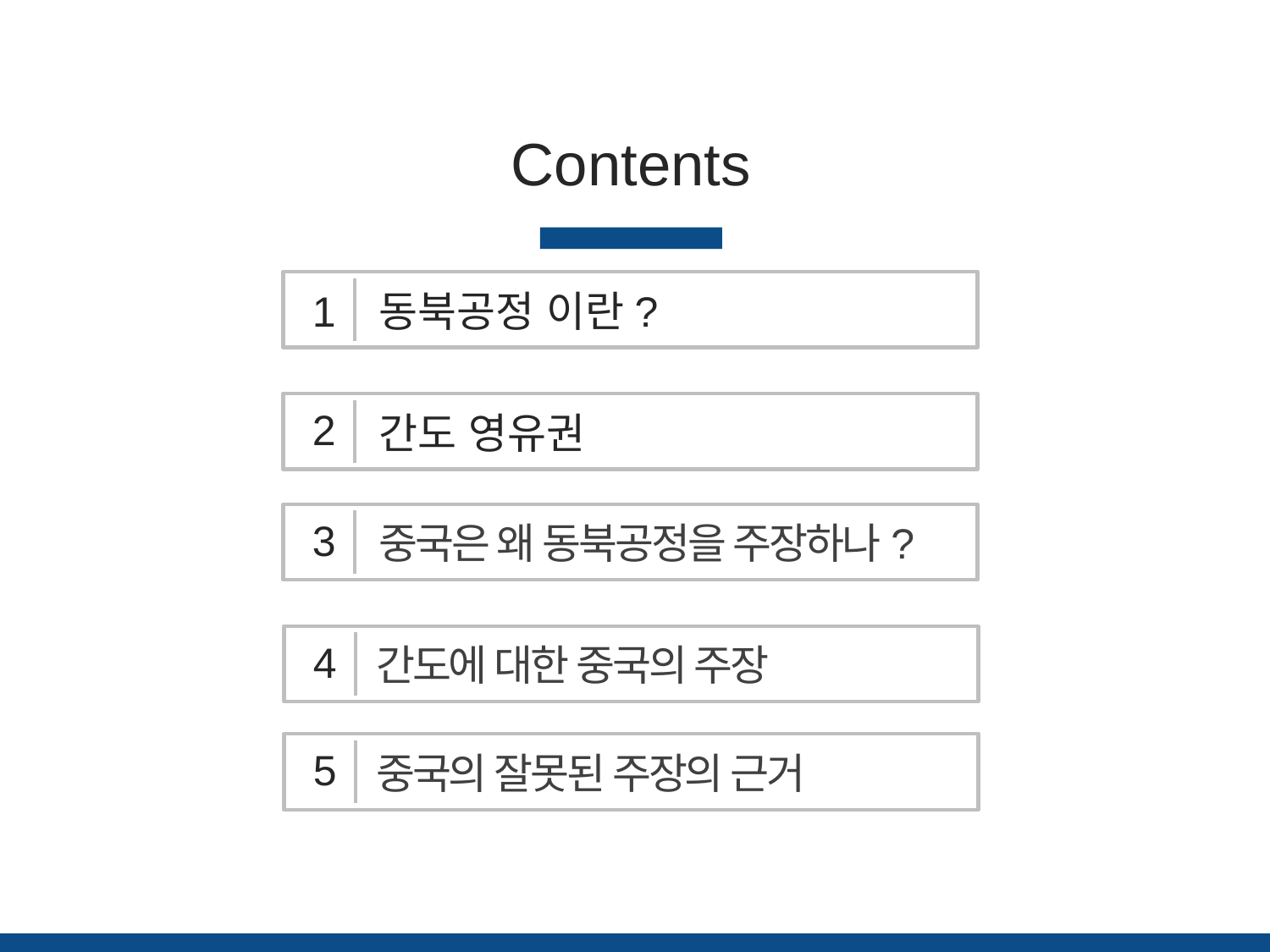

Contents

1
동북공정 이란?

2
간도 영유권

3
중국은 왜 동북공정을 주장하나?

4
간도에 대한 중국의 주장

5
중국의 잘못된 주장의 근거